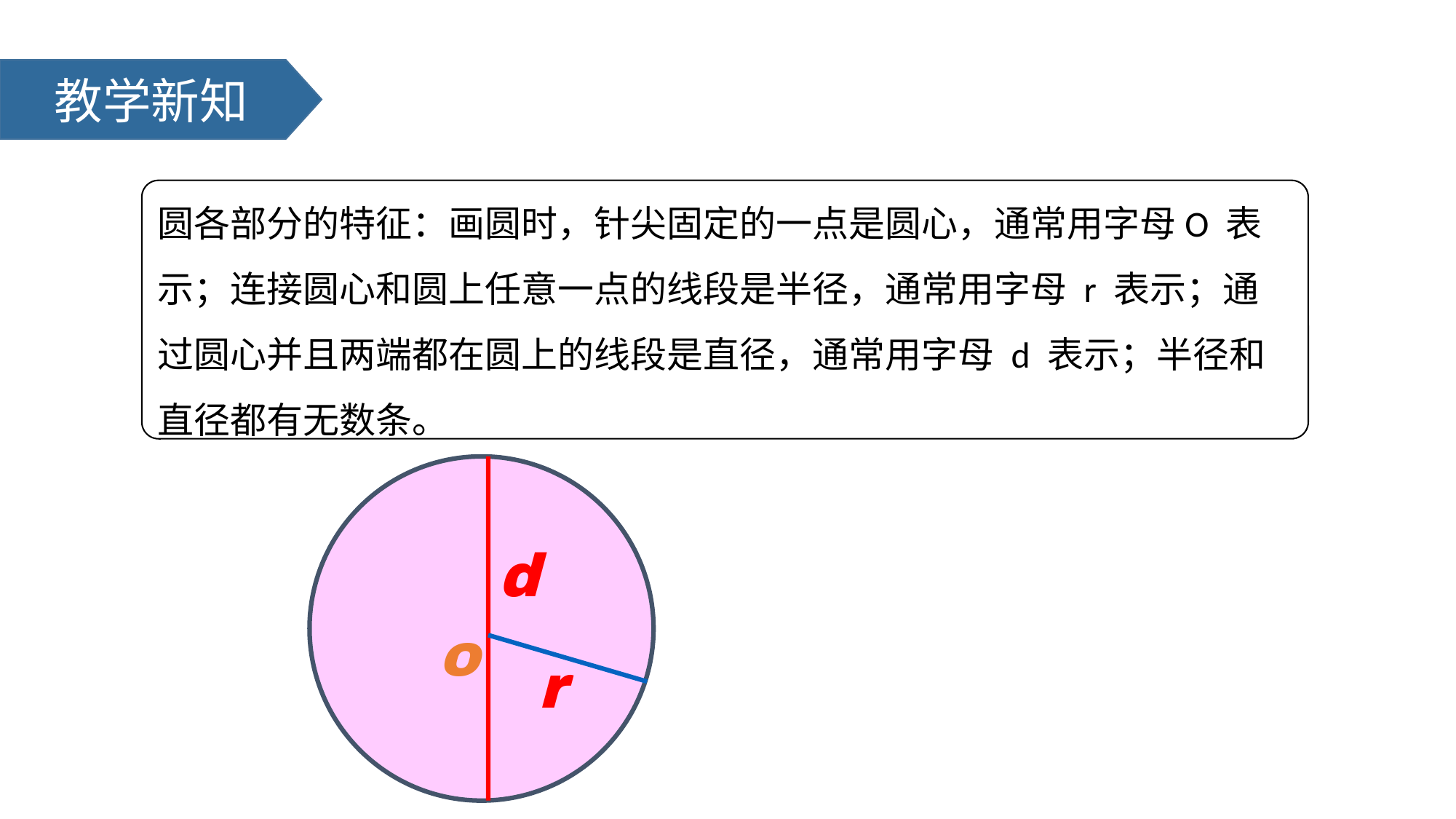

教学新知
圆各部分的特征：画圆时，针尖固定的一点是圆心，通常用字母O 表示；连接圆心和圆上任意一点的线段是半径，通常用字母 r 表示；通过圆心并且两端都在圆上的线段是直径，通常用字母 d 表示；半径和直径都有无数条。

d
o

r